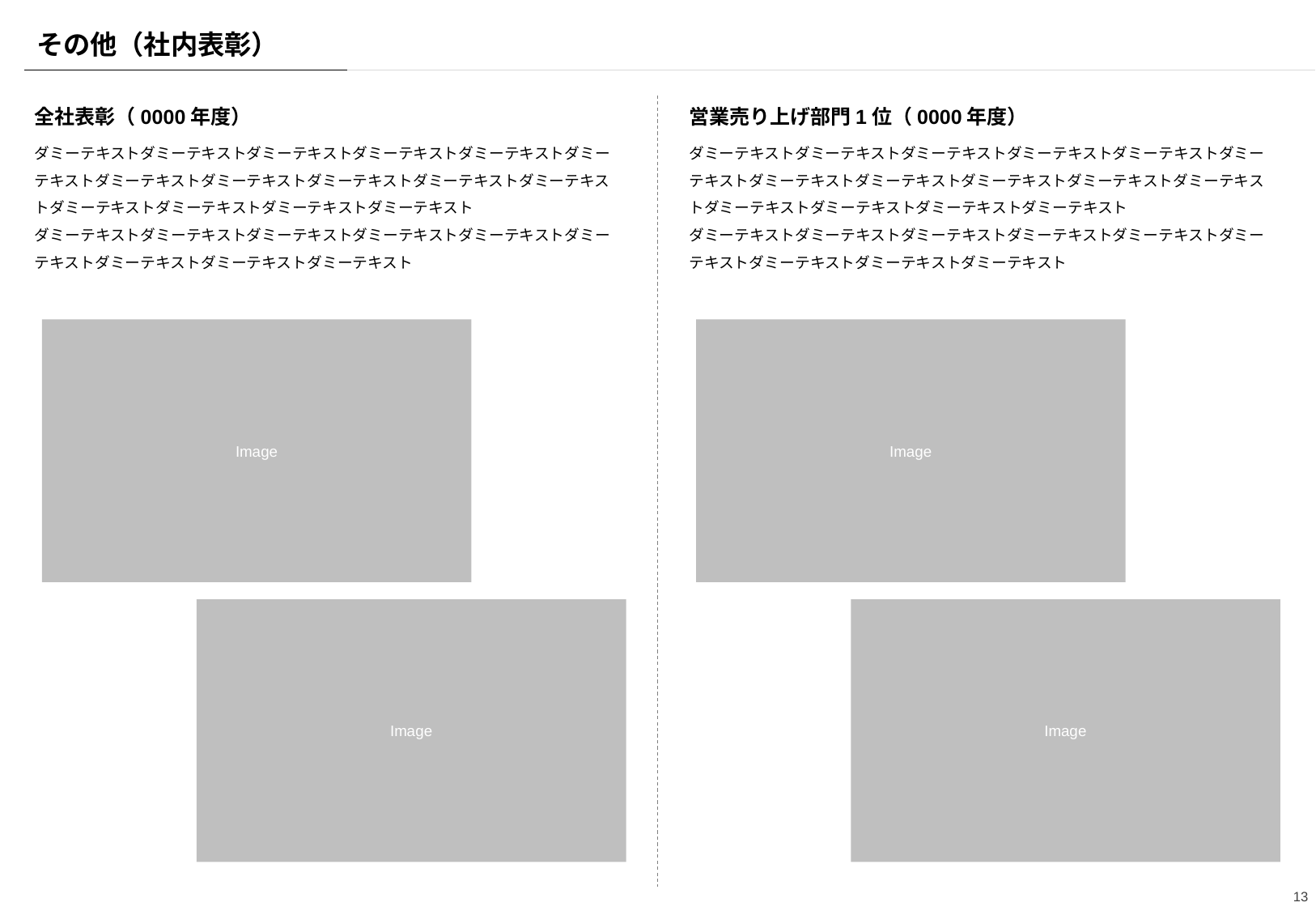

その他（社内表彰）
全社表彰（0000年度）
営業売り上げ部門1位（0000年度）
ダミーテキストダミーテキストダミーテキストダミーテキストダミーテキストダミーテキストダミーテキストダミーテキストダミーテキストダミーテキストダミーテキストダミーテキストダミーテキストダミーテキストダミーテキスト
ダミーテキストダミーテキストダミーテキストダミーテキストダミーテキストダミーテキストダミーテキストダミーテキストダミーテキスト
ダミーテキストダミーテキストダミーテキストダミーテキストダミーテキストダミーテキストダミーテキストダミーテキストダミーテキストダミーテキストダミーテキストダミーテキストダミーテキストダミーテキストダミーテキスト
ダミーテキストダミーテキストダミーテキストダミーテキストダミーテキストダミーテキストダミーテキストダミーテキストダミーテキスト
Image
Image
Image
Image
13